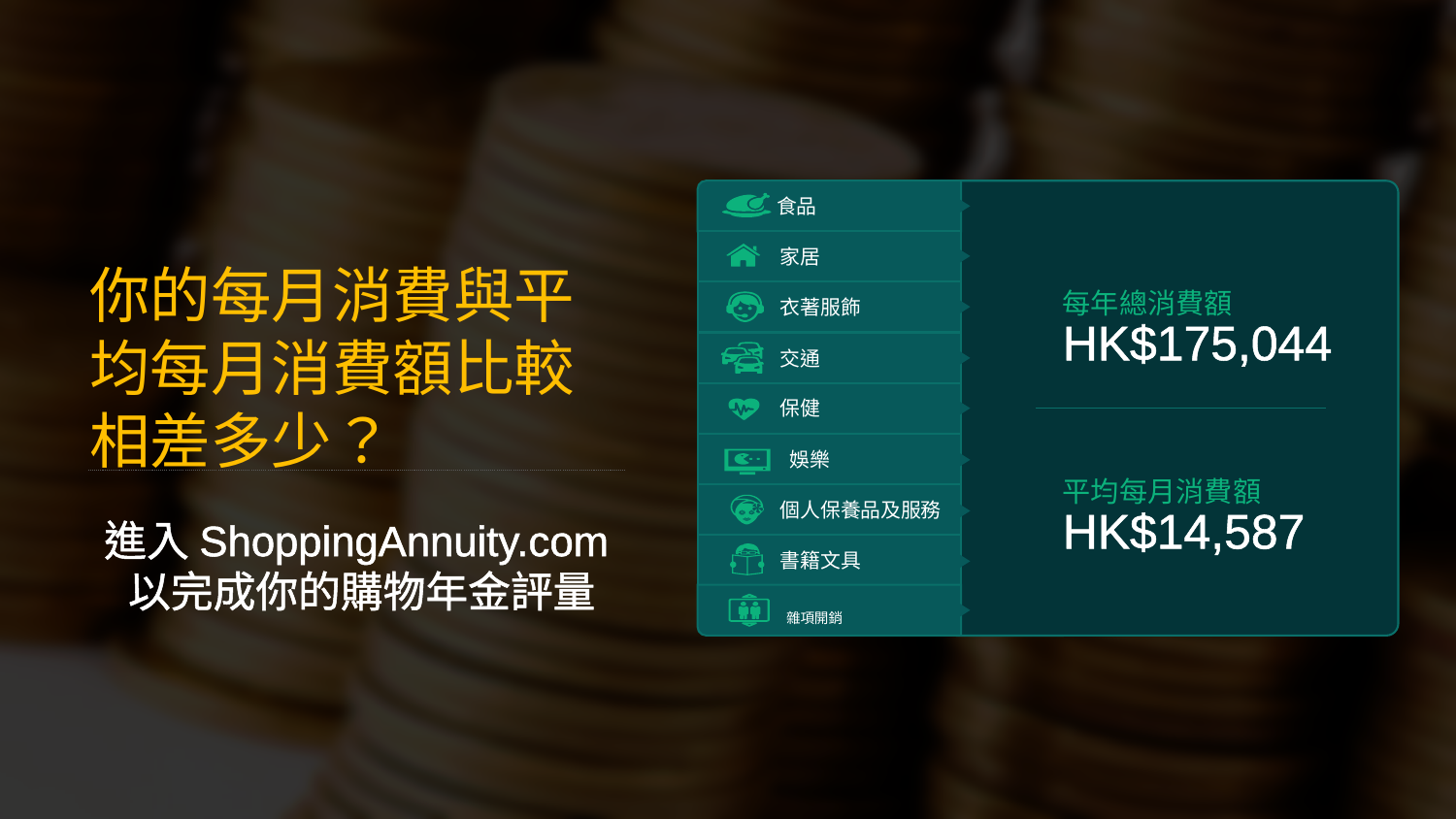

食品

家居

每年總消費額
衣著服飾

HK$175,044
交通

保健

 娛樂

平均每月消費額
個人保養品及服務

HK$14,587

書籍文具

雜項開銷

你的每月消費與平均每月消費額比較相差多少？
進入ShoppingAnnuity.com以完成你的購物年金評量